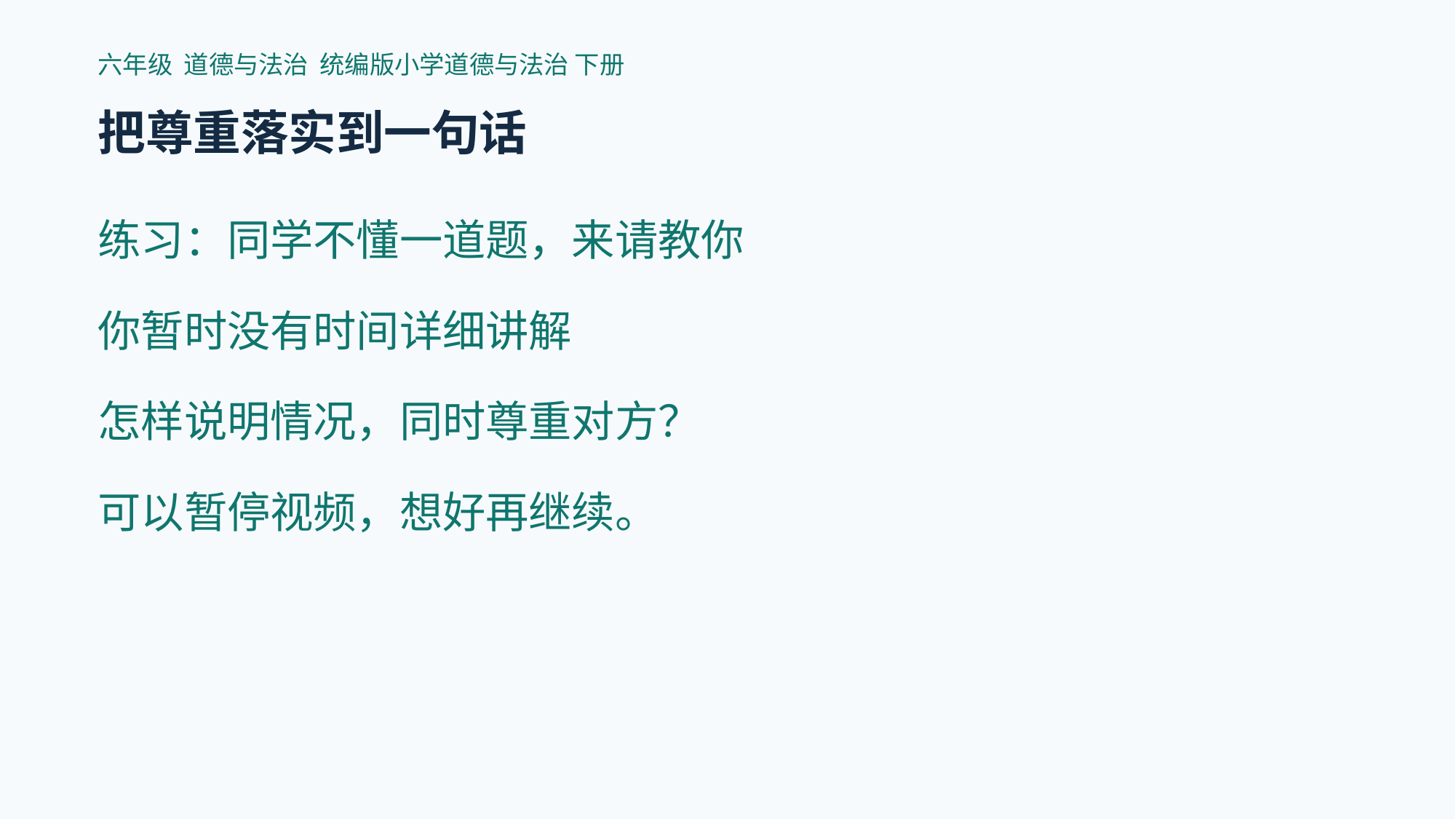

六年级  道德与法治  统编版小学道德与法治 下册
把尊重落实到一句话
练习：同学不懂一道题，来请教你
你暂时没有时间详细讲解
怎样说明情况，同时尊重对方？
可以暂停视频，想好再继续。